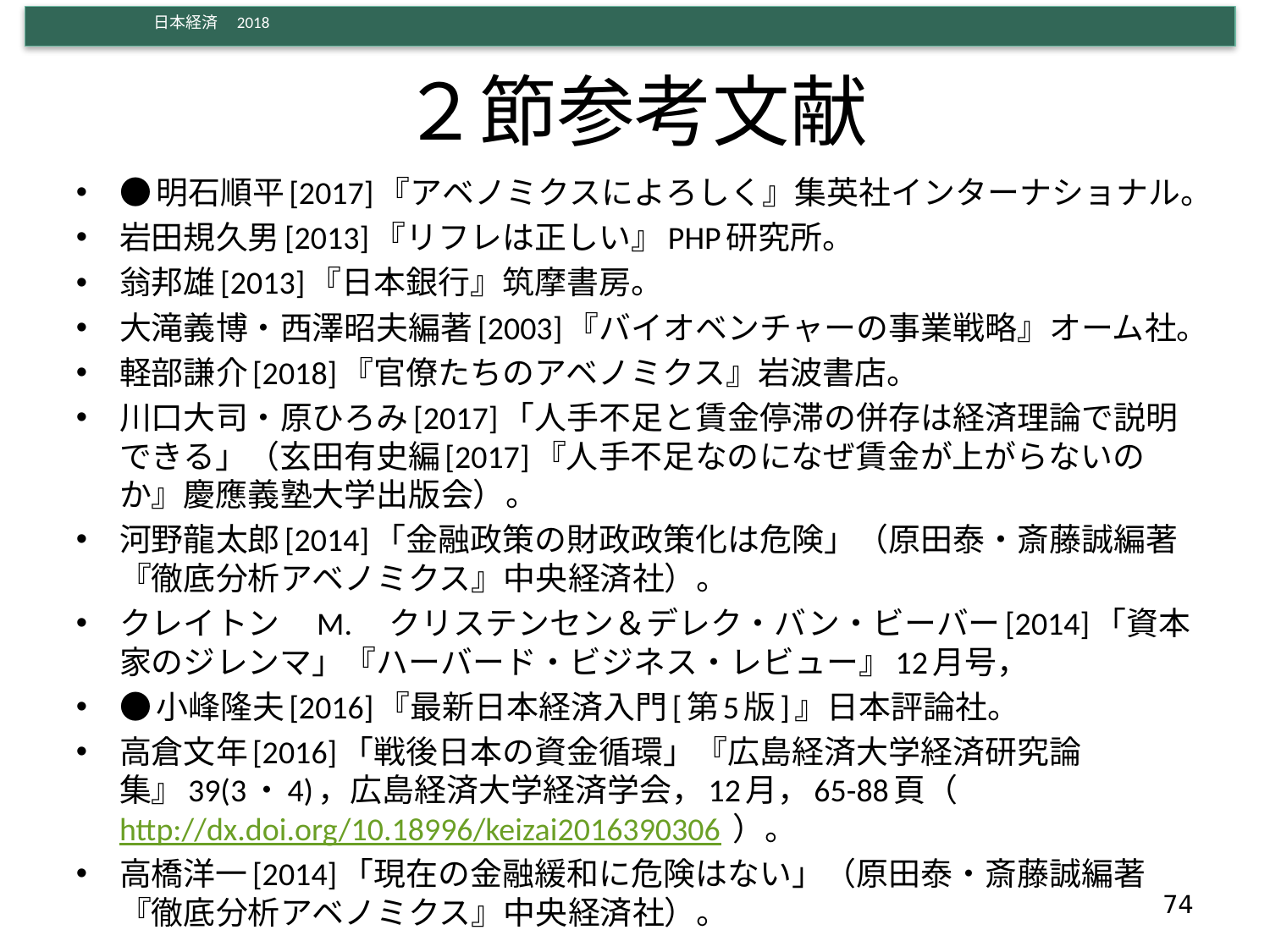

# ２節参考文献
●明石順平[2017]『アベノミクスによろしく』集英社インターナショナル。
岩田規久男[2013]『リフレは正しい』PHP研究所。
翁邦雄[2013]『日本銀行』筑摩書房。
大滝義博・西澤昭夫編著[2003]『バイオベンチャーの事業戦略』オーム社。
軽部謙介[2018]『官僚たちのアベノミクス』岩波書店。
川口大司・原ひろみ[2017]「人手不足と賃金停滞の併存は経済理論で説明できる」（玄田有史編[2017]『人手不足なのになぜ賃金が上がらないのか』慶應義塾大学出版会）。
河野龍太郎[2014]「金融政策の財政政策化は危険」（原田泰・斎藤誠編著『徹底分析アベノミクス』中央経済社）。
クレイトン　M.　クリステンセン＆デレク・バン・ビーバー[2014]「資本家のジレンマ」『ハーバード・ビジネス・レビュー』12月号，
●小峰隆夫[2016]『最新日本経済入門[第5版]』日本評論社。
高倉文年[2016]「戦後日本の資金循環」『広島経済大学経済研究論集』39(3・4)，広島経済大学経済学会，12月，65-88頁（ http://dx.doi.org/10.18996/keizai2016390306 ）。
高橋洋一[2014]「現在の金融緩和に危険はない」（原田泰・斎藤誠編著『徹底分析アベノミクス』中央経済社）。
74